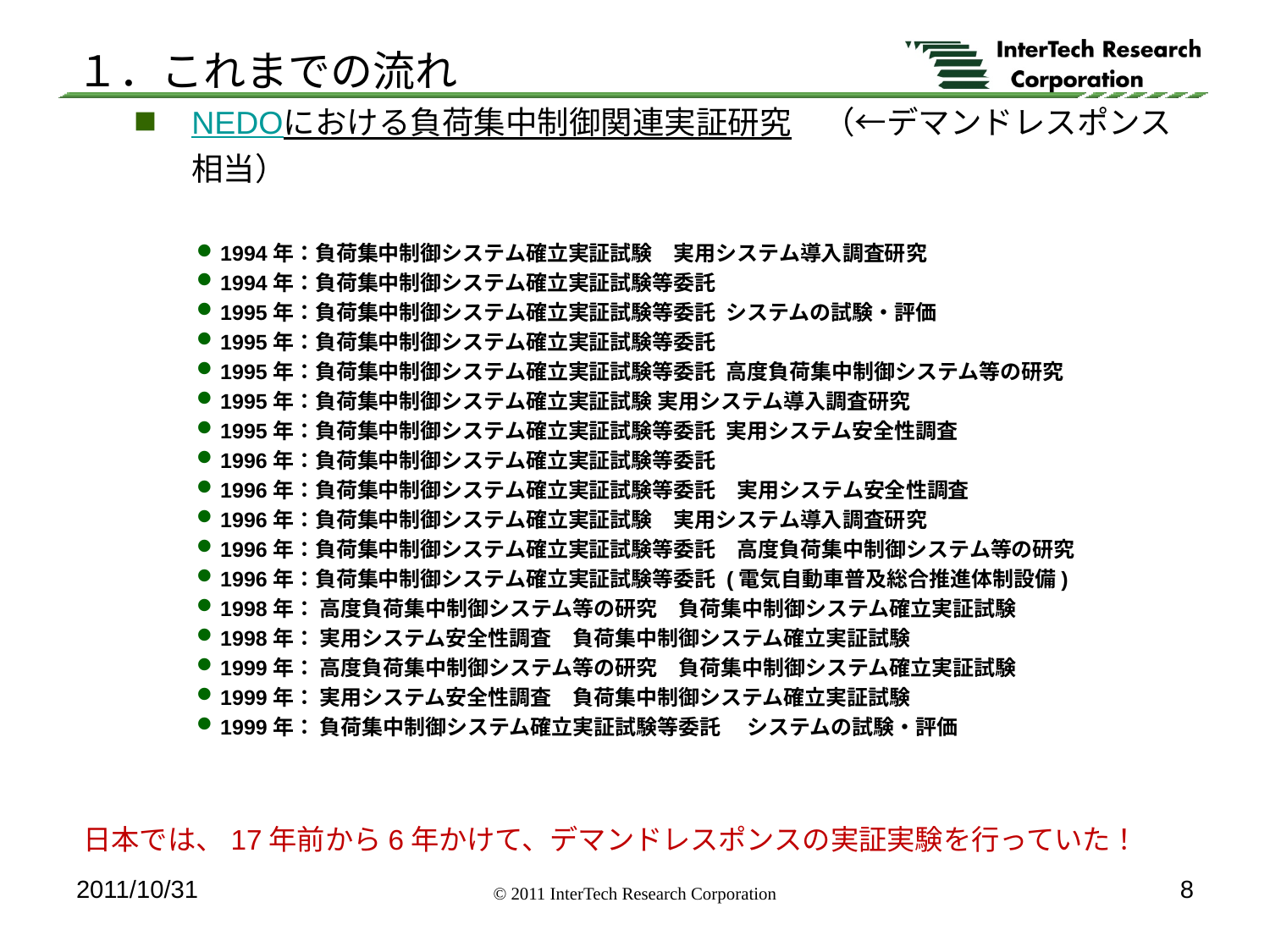

# １．これまでの流れ
NEDOにおける負荷集中制御関連実証研究　（←デマンドレスポンス相当）

1994年：負荷集中制御システム確立実証試験　実用システム導入調査研究
1994年：負荷集中制御システム確立実証試験等委託
1995年：負荷集中制御システム確立実証試験等委託  システムの試験・評価
1995年：負荷集中制御システム確立実証試験等委託
1995年：負荷集中制御システム確立実証試験等委託  高度負荷集中制御システム等の研究
1995年：負荷集中制御システム確立実証試験 実用システム導入調査研究
1995年：負荷集中制御システム確立実証試験等委託  実用システム安全性調査
1996年：負荷集中制御システム確立実証試験等委託
1996年：負荷集中制御システム確立実証試験等委託　実用システム安全性調査
1996年：負荷集中制御システム確立実証試験　実用システム導入調査研究
1996年：負荷集中制御システム確立実証試験等委託　高度負荷集中制御システム等の研究
1996年：負荷集中制御システム確立実証試験等委託 (電気自動車普及総合推進体制設備)
1998年： 高度負荷集中制御システム等の研究　負荷集中制御システム確立実証試験
1998年： 実用システム安全性調査　負荷集中制御システム確立実証試験
1999年： 高度負荷集中制御システム等の研究　負荷集中制御システム確立実証試験
1999年： 実用システム安全性調査　負荷集中制御システム確立実証試験
1999年： 負荷集中制御システム確立実証試験等委託 　システムの試験・評価

日本では、17年前から6年かけて、デマンドレスポンスの実証実験を行っていた！
2011/10/31
8
© 2011 InterTech Research Corporation